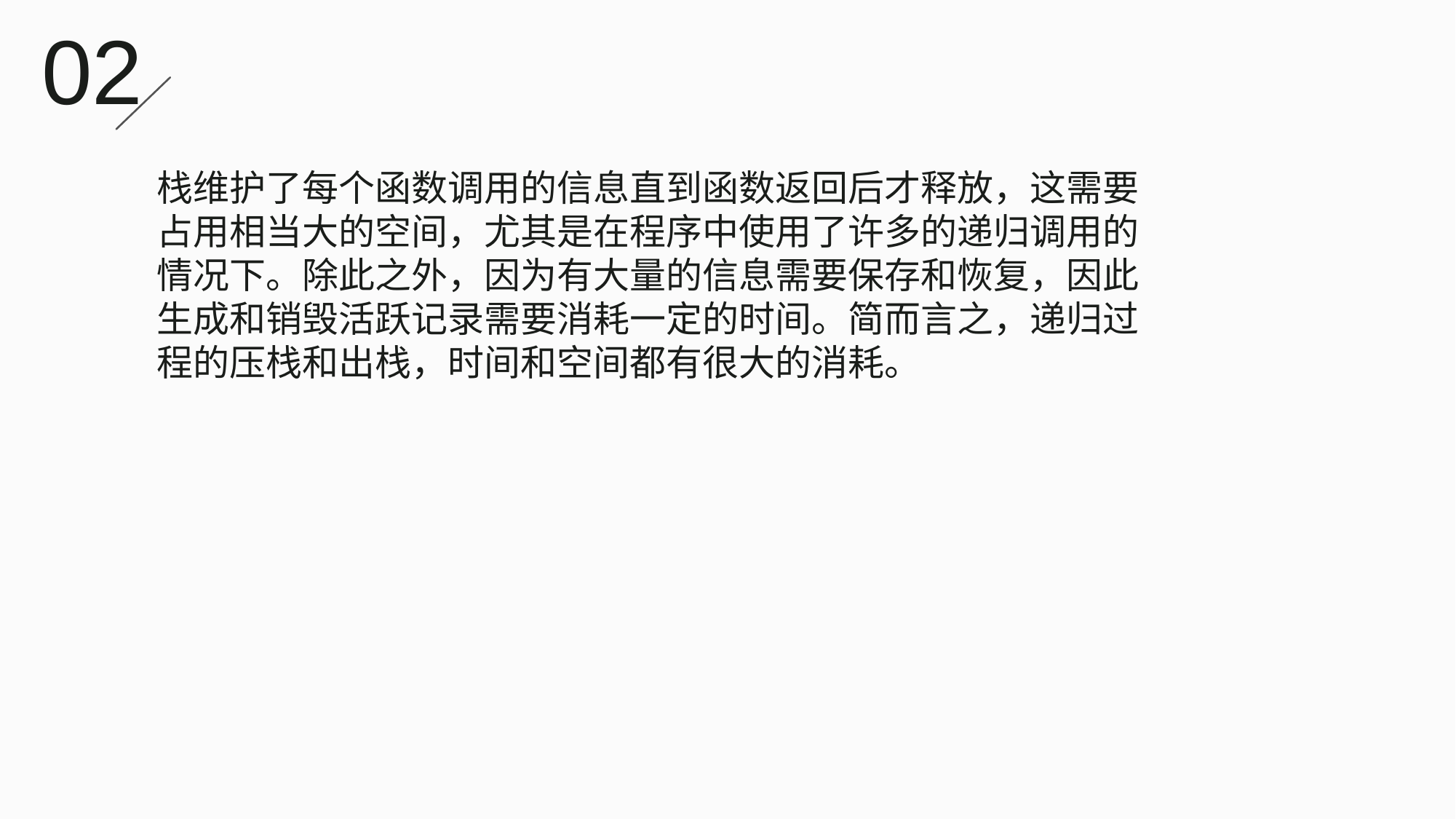

02
栈维护了每个函数调用的信息直到函数返回后才释放，这需要占用相当大的空间，尤其是在程序中使用了许多的递归调用的情况下。除此之外，因为有大量的信息需要保存和恢复，因此生成和销毁活跃记录需要消耗一定的时间。简而言之，递归过程的压栈和出栈，时间和空间都有很大的消耗。